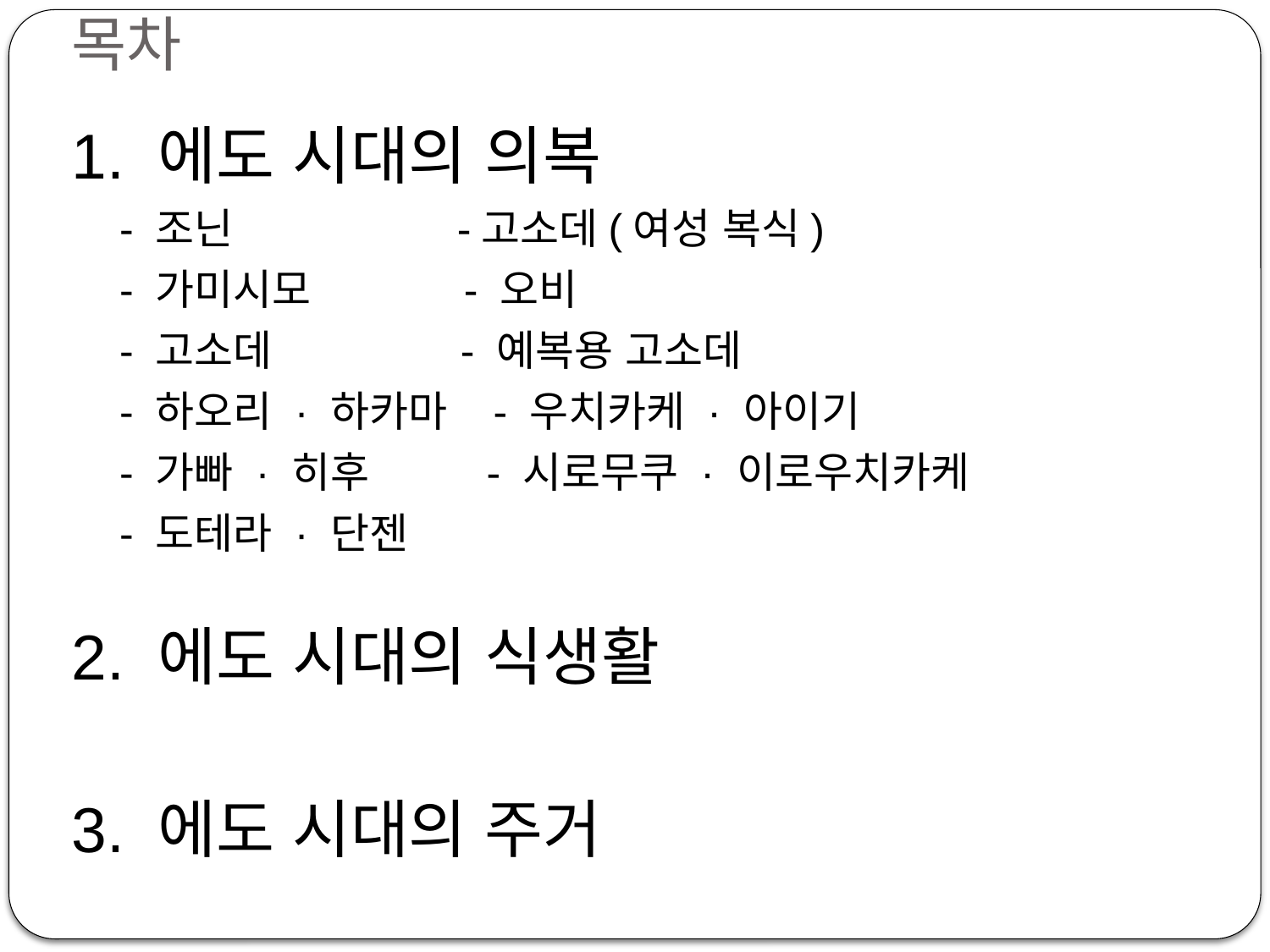

# 목차
1. 에도 시대의 의복
    - 조닌                  -고소데(여성 복식)
    - 가미시모            - 오비
    - 고소데               - 예복용 고소데
    - 하오리 · 하카마   - 우치카케 · 아이기
    - 가빠 · 히후         - 시로무쿠 · 이로우치카케
    - 도테라 · 단젠

2. 에도 시대의 식생활

3. 에도 시대의 주거